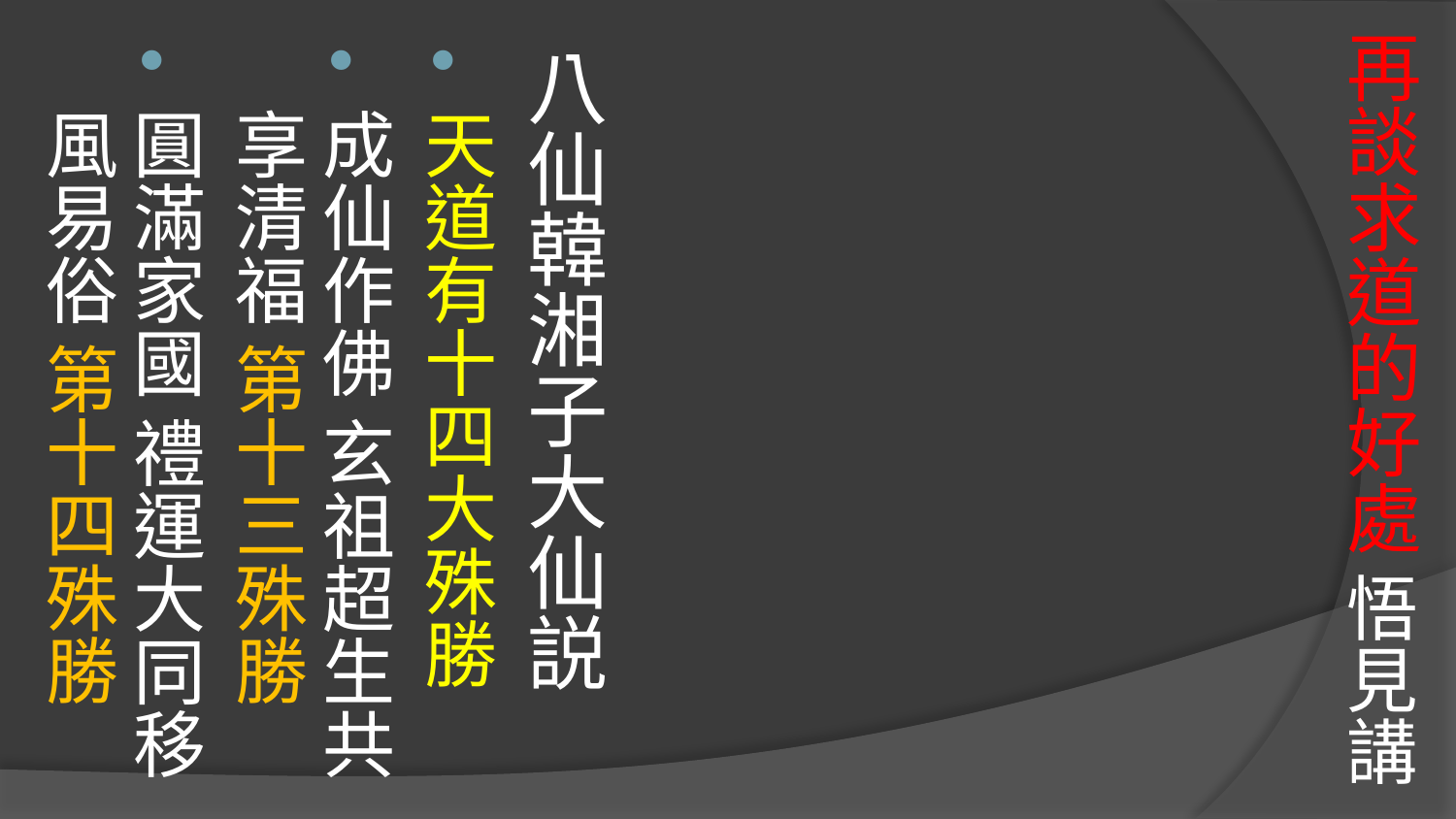

# 再談求道的好處 悟見講
八仙韓湘子大仙説
天道有十四大殊勝
成仙作佛 玄祖超生共享清福 第十三殊勝
圓滿家國 禮運大同移風易俗 第十四殊勝